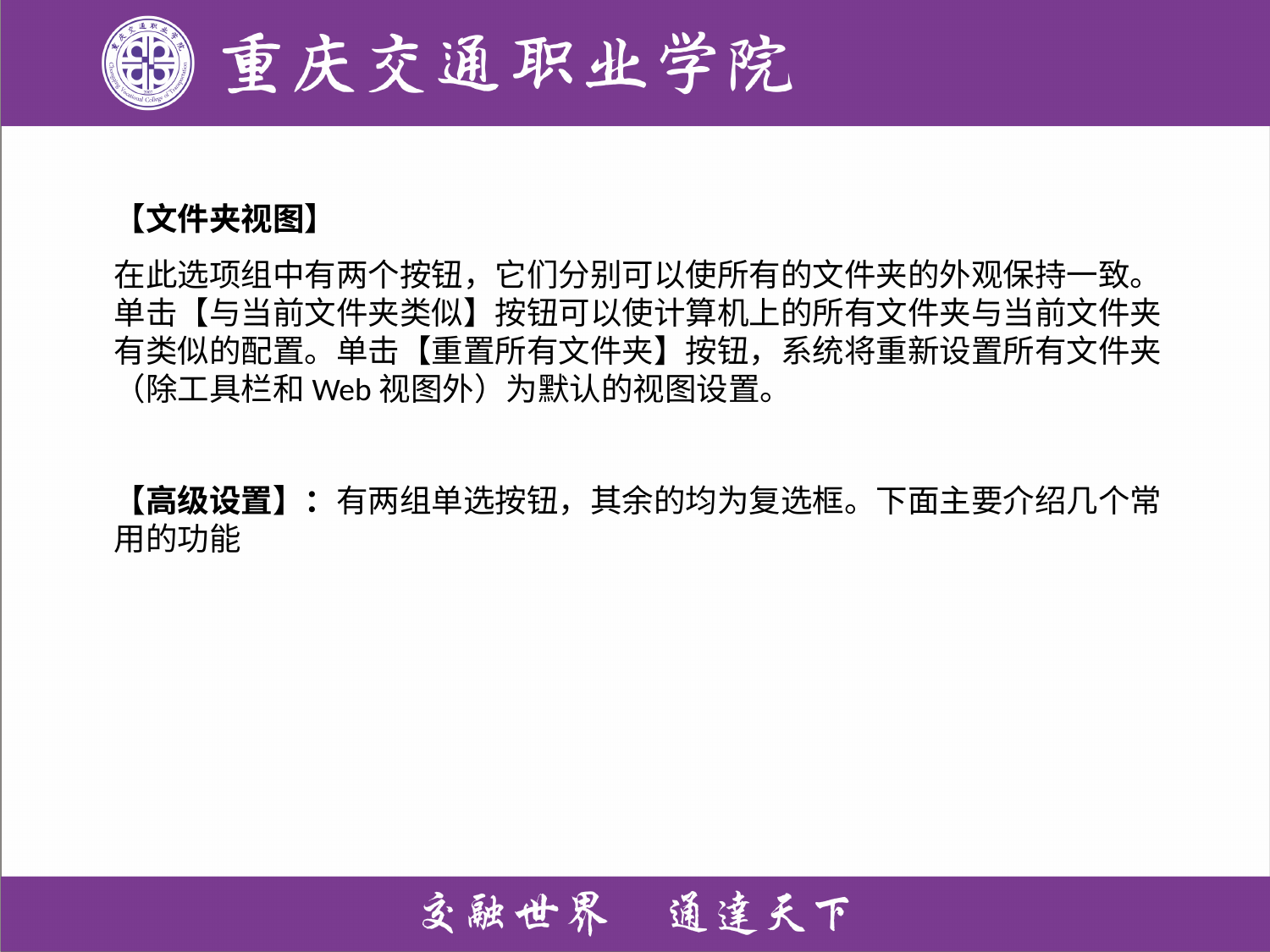

【文件夹视图】
在此选项组中有两个按钮，它们分别可以使所有的文件夹的外观保持一致。单击【与当前文件夹类似】按钮可以使计算机上的所有文件夹与当前文件夹有类似的配置。单击【重置所有文件夹】按钮，系统将重新设置所有文件夹（除工具栏和Web视图外）为默认的视图设置。

【高级设置】：有两组单选按钮，其余的均为复选框。下面主要介绍几个常用的功能